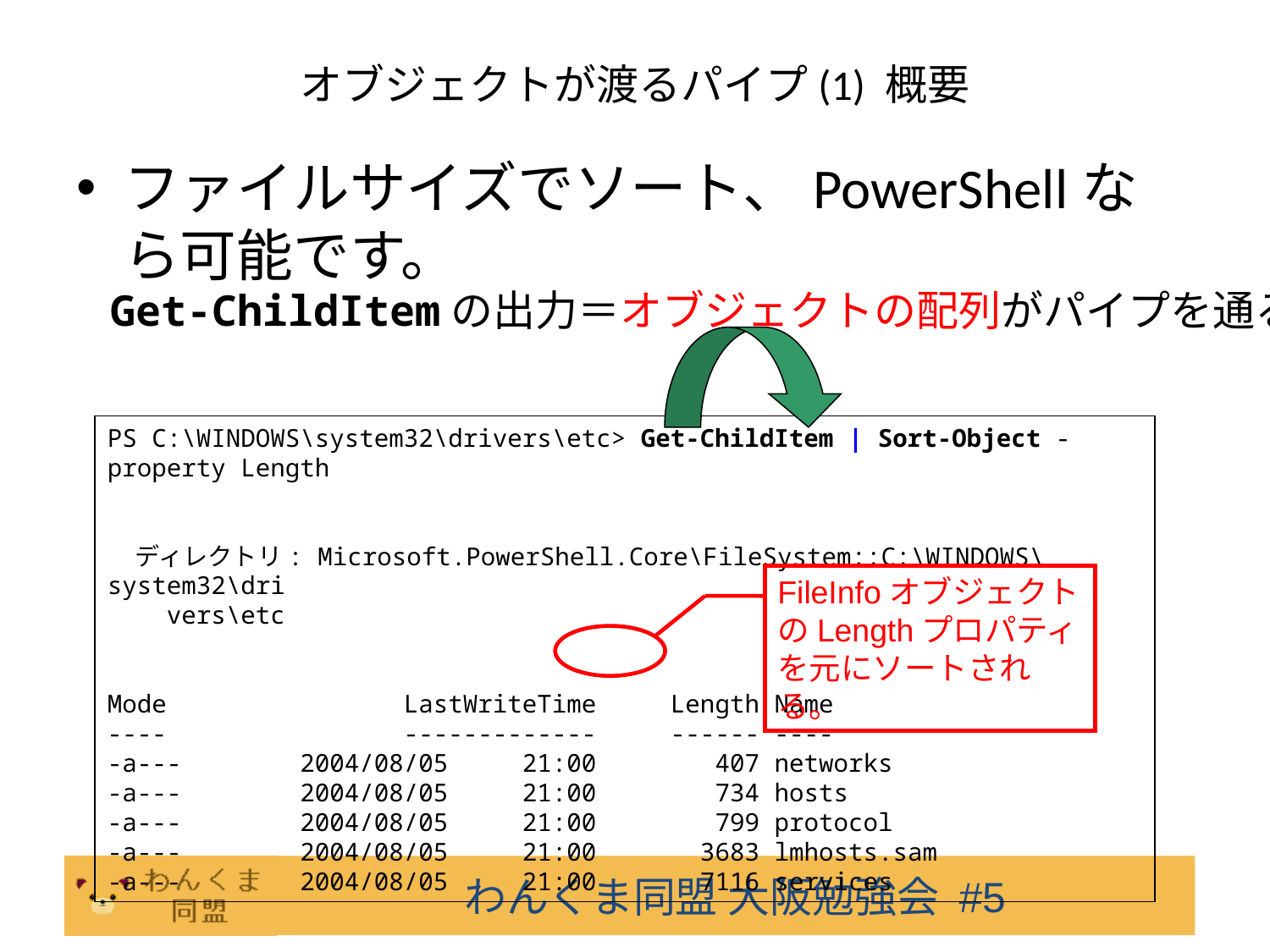

# オブジェクトが渡るパイプ(1) 概要
ファイルサイズでソート、PowerShellなら可能です。
Get-ChildItemの出力＝オブジェクトの配列がパイプを通る

PS C:\WINDOWS\system32\drivers\etc> Get-ChildItem | Sort-Object -property Length

    ディレクトリ: Microsoft.PowerShell.Core\FileSystem::C:\WINDOWS\system32\dri
    vers\etc

Mode                LastWriteTime     Length Name
----                -------------     ------ ----
-a---        2004/08/05     21:00        407 networks
-a---        2004/08/05     21:00        734 hosts
-a---        2004/08/05     21:00        799 protocol
-a---        2004/08/05     21:00       3683 lmhosts.sam
-a---        2004/08/05     21:00       7116 services
FileInfoオブジェクトのLengthプロパティを元にソートされる。